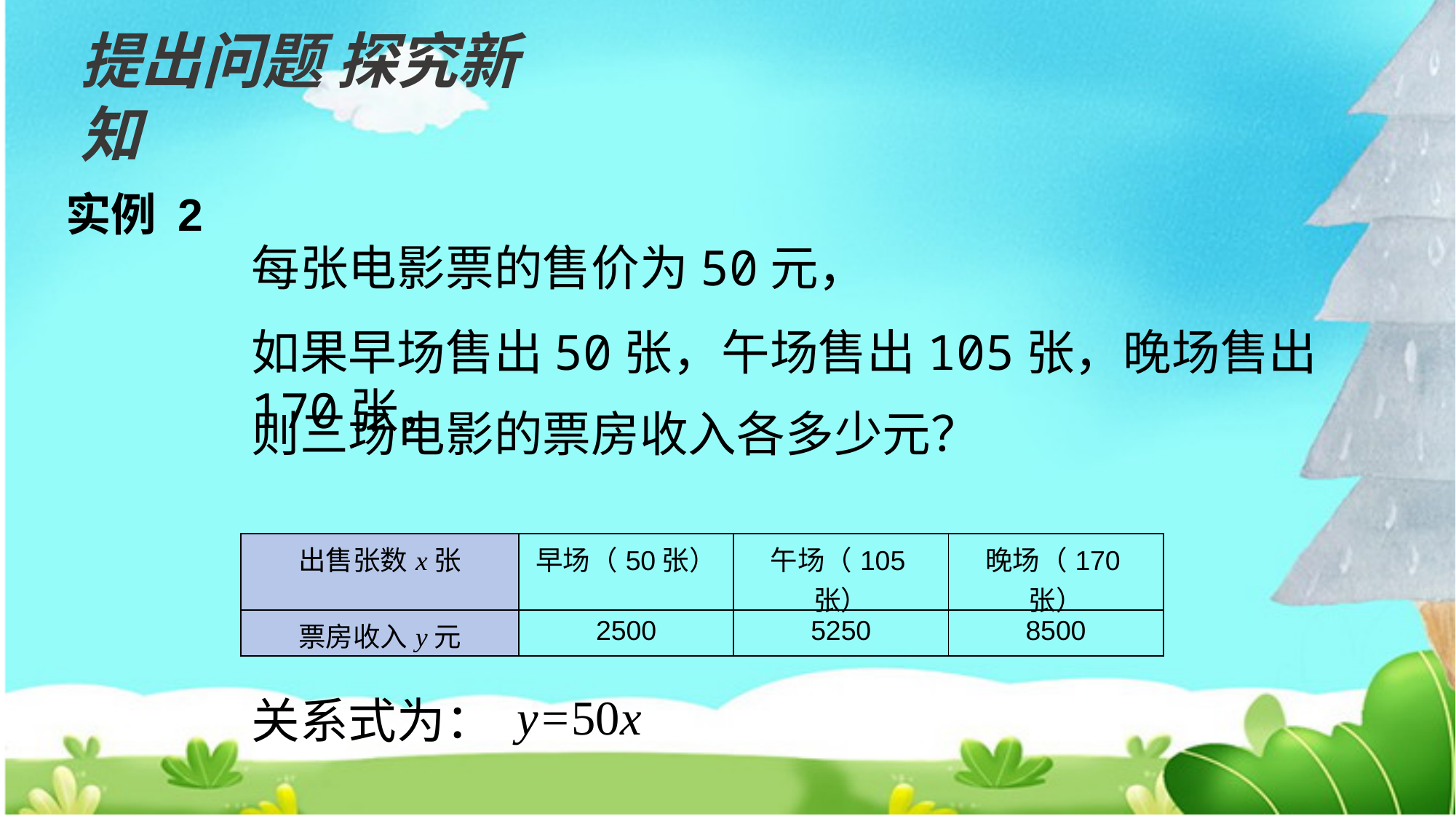

提出问题 探究新知
实例 2
每张电影票的售价为50元，
如果早场售出50张，午场售出105张，晚场售出170张，
则三场电影的票房收入各多少元？
| 出售张数x张 | 早场（50张） | 午场（105张） | 晚场（170张） |
| --- | --- | --- | --- |
| 票房收入y元 | 2500 | 5250 | 8500 |
y=50x
关系式为：